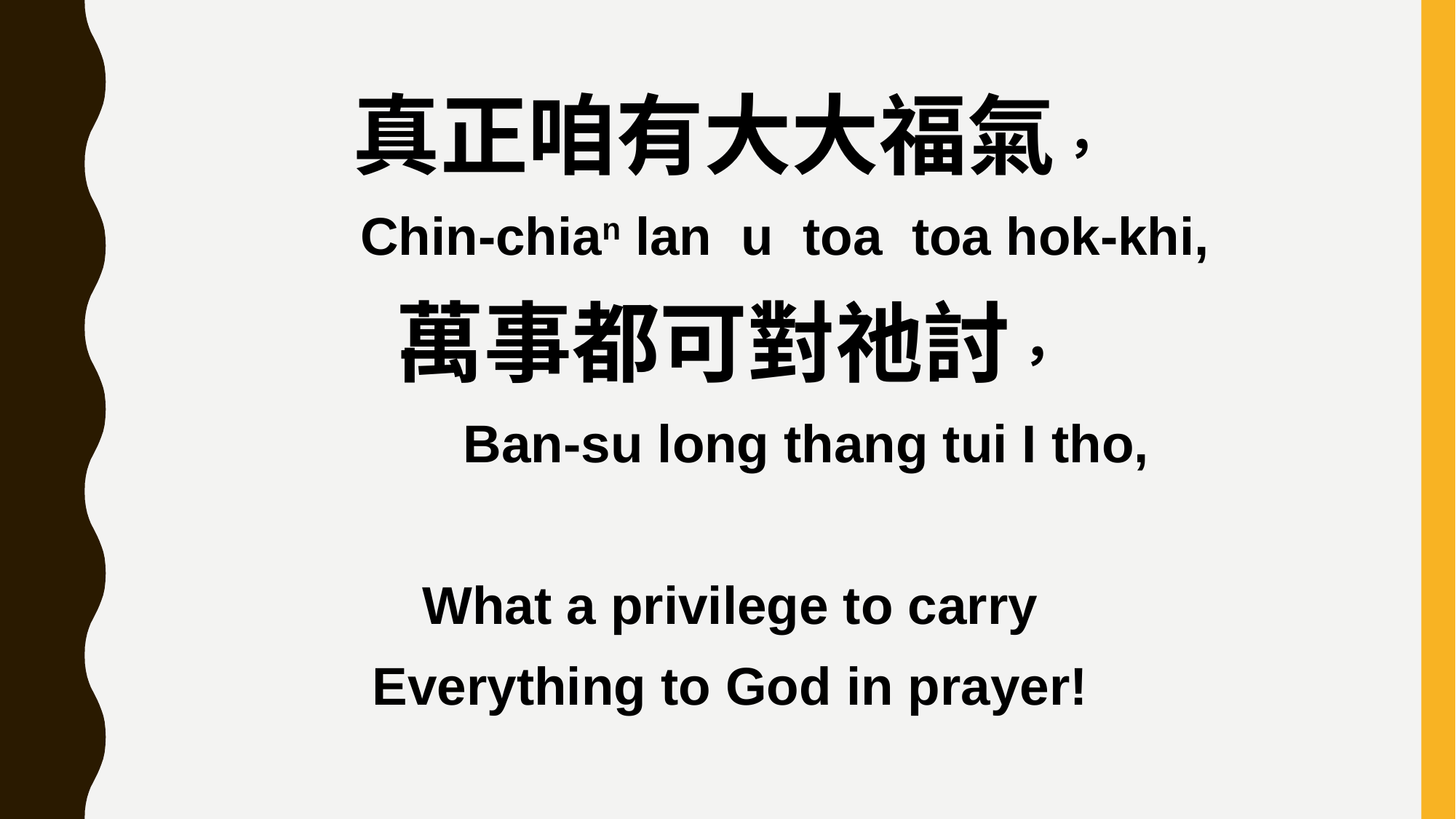

真正咱有大大福氣，
           Chin-chian lan  u  toa  toa hok-khi,
萬事都可對祂討，
                  Ban-su long thang tui I tho,

What a privilege to carry
Everything to God in prayer!